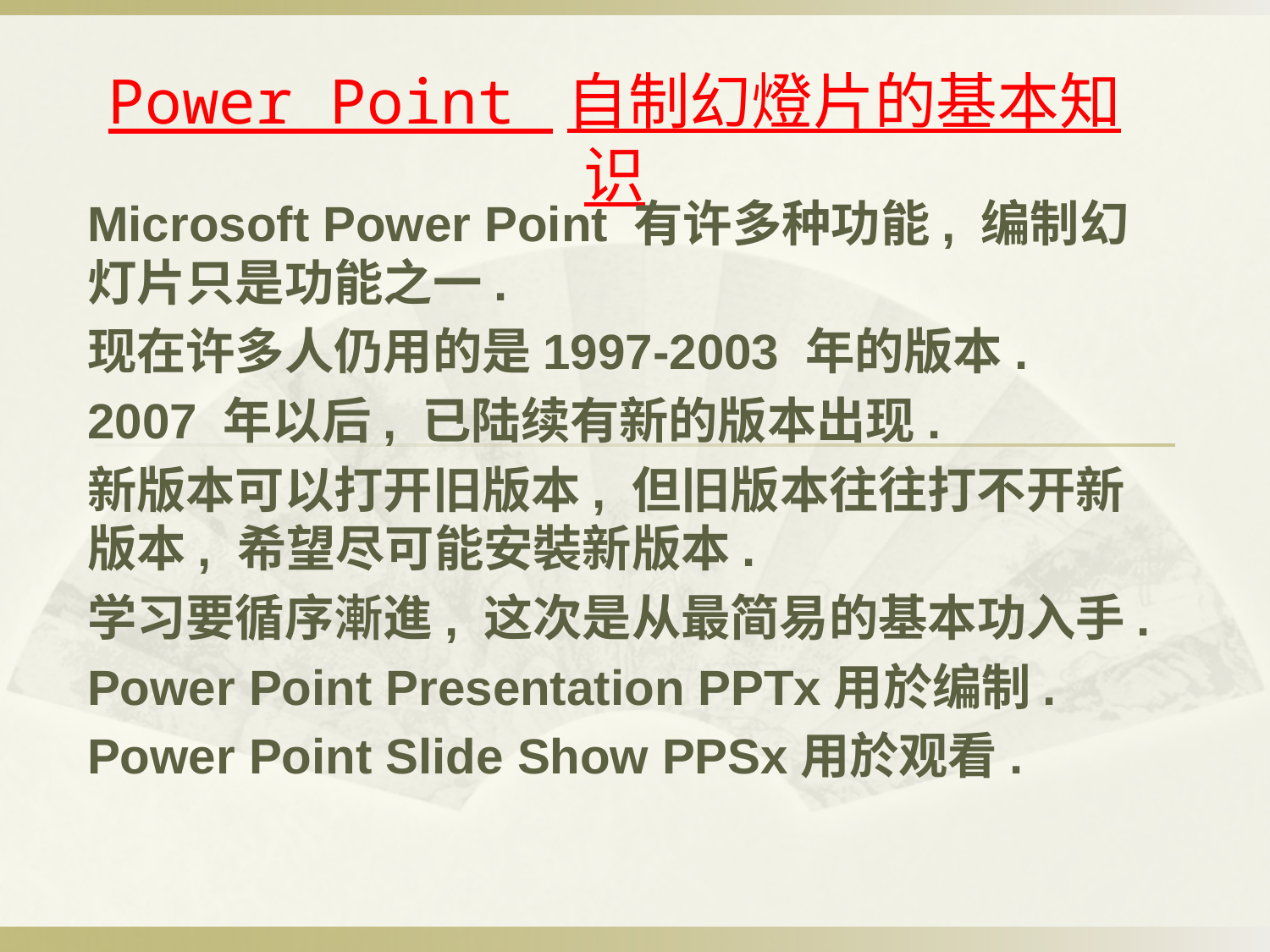

# Power Point 自制幻燈片的基本知识
Microsoft Power Point 有许多种功能, 编制幻灯片只是功能之一.
现在许多人仍用的是1997-2003 年的版本.
2007 年以后, 已陆续有新的版本出现.
新版本可以打开旧版本, 但旧版本往往打不开新版本, 希望尽可能安裝新版本.
学习要循序漸進, 这次是从最简易的基本功入手.
Power Point Presentation PPTx用於编制.
Power Point Slide Show PPSx用於观看.